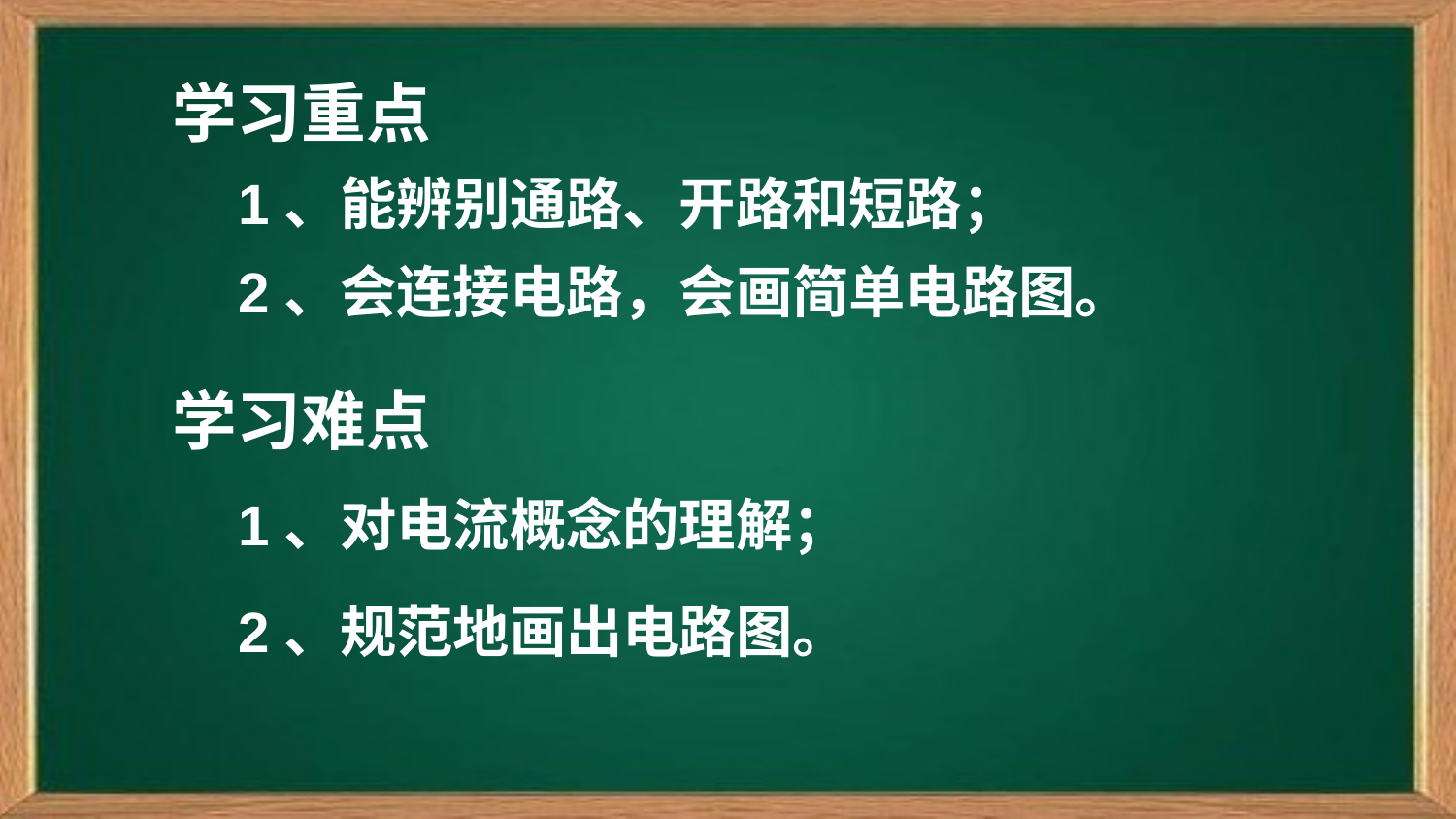

学习重点
1、能辨别通路、开路和短路；
2、会连接电路，会画简单电路图。
学习难点
1、对电流概念的理解；
2、规范地画出电路图。